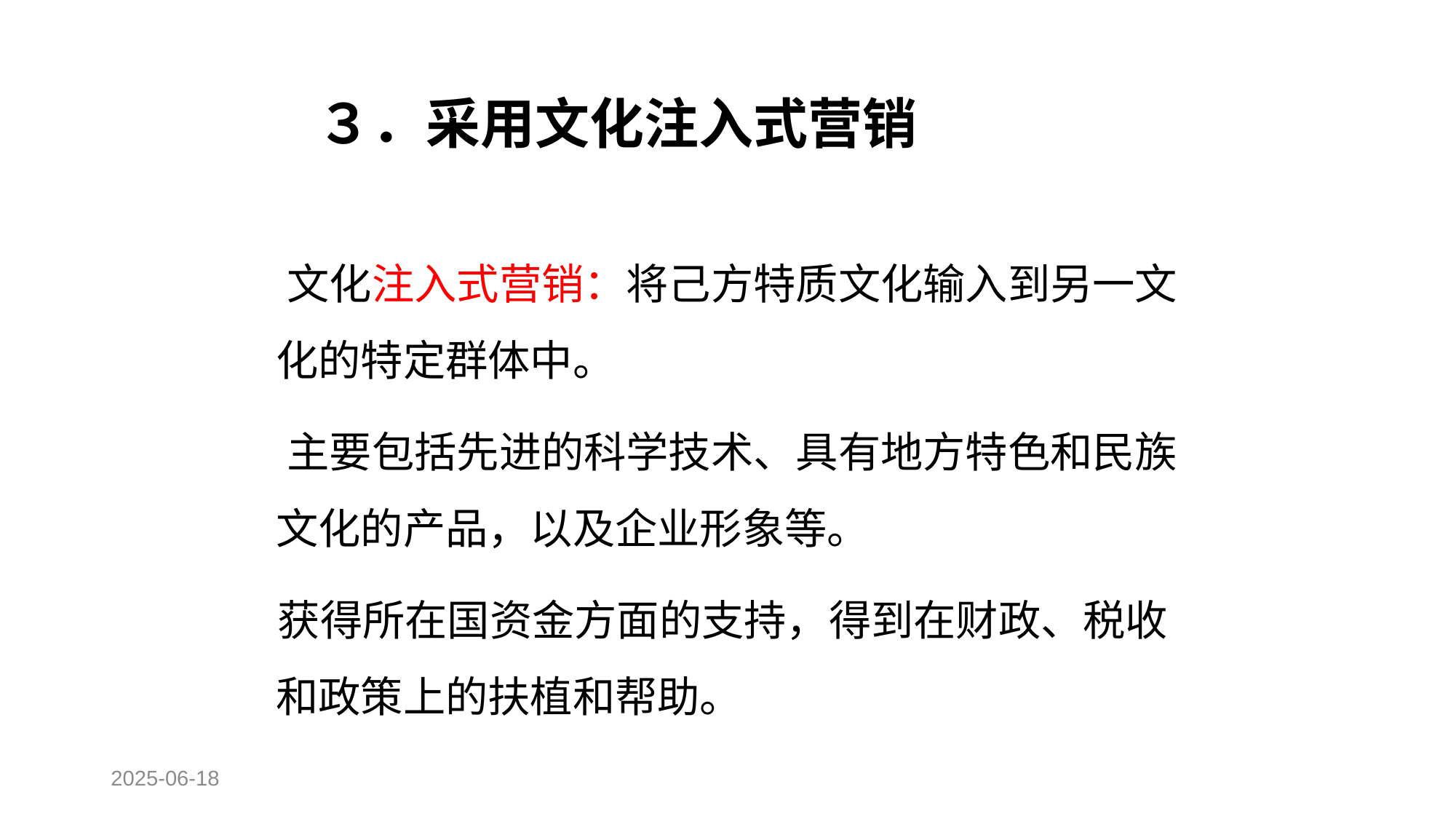

３．采用文化注入式营销

   文化注入式营销：将己方特质文化输入到另一文化的特定群体中。
   主要包括先进的科学技术、具有地方特色和民族文化的产品，以及企业形象等。
  获得所在国资金方面的支持，得到在财政、税收和政策上的扶植和帮助。
2025-06-18